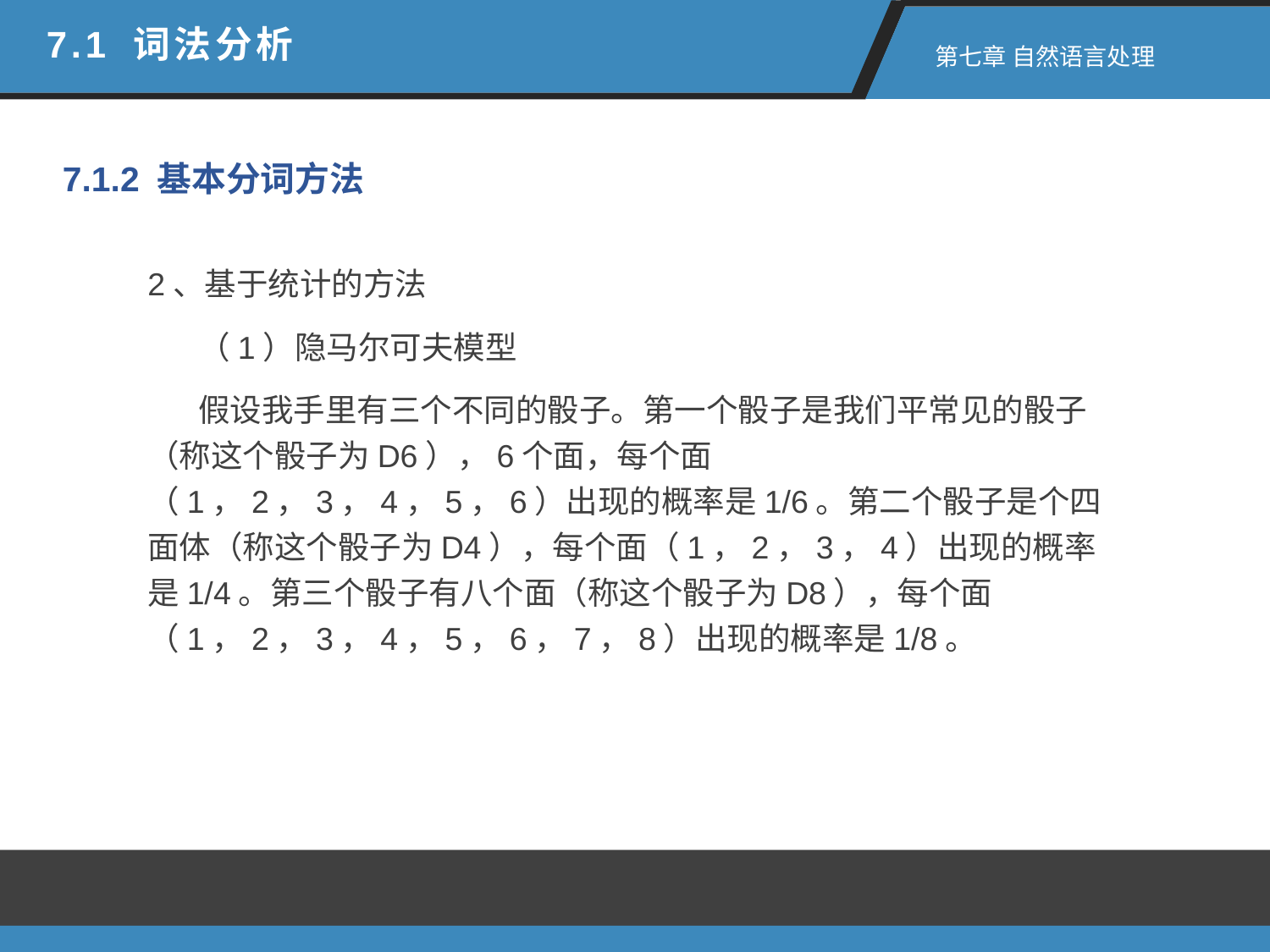

7.1 词法分析
  第七章 自然语言处理
7.1.2 基本分词方法

2、基于统计的方法
      （1）隐马尔可夫模型
      假设我手里有三个不同的骰子。第一个骰子是我们平常见的骰子（称这个骰子为D6），6个面，每个面（1，2，3，4，5，6）出现的概率是1/6。第二个骰子是个四面体（称这个骰子为D4），每个面（1，2，3，4）出现的概率是1/4。第三个骰子有八个面（称这个骰子为D8），每个面（1，2，3，4，5，6，7，8）出现的概率是1/8。